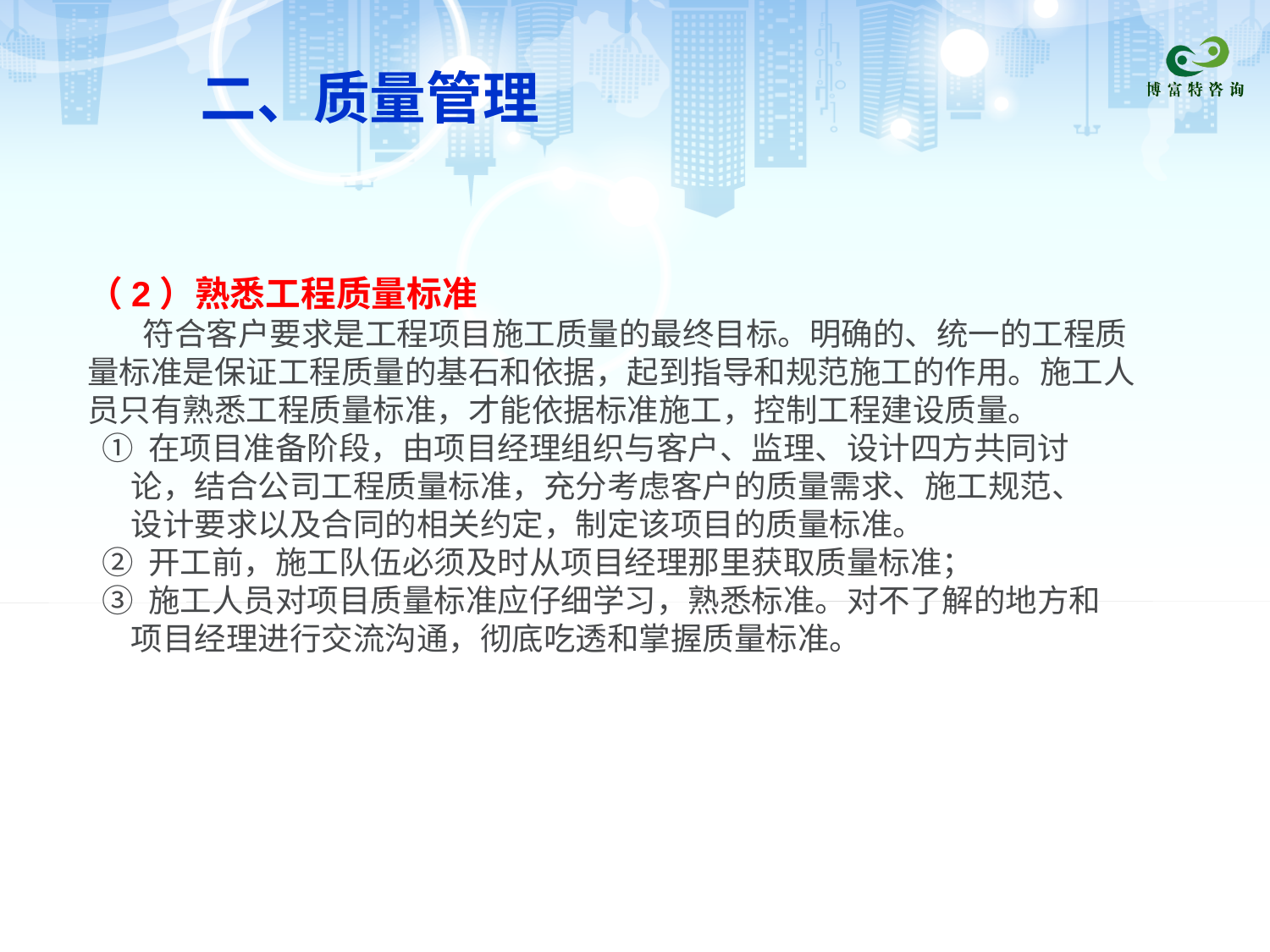

二、质量管理

（2）熟悉工程质量标准
         符合客户要求是工程项目施工质量的最终目标。明确的、统一的工程质量标准是保证工程质量的基石和依据，起到指导和规范施工的作用。施工人员只有熟悉工程质量标准，才能依据标准施工，控制工程建设质量。
  ① 在项目准备阶段，由项目经理组织与客户、监理、设计四方共同讨
     论，结合公司工程质量标准，充分考虑客户的质量需求、施工规范、
     设计要求以及合同的相关约定，制定该项目的质量标准。
  ② 开工前，施工队伍必须及时从项目经理那里获取质量标准；
  ③ 施工人员对项目质量标准应仔细学习，熟悉标准。对不了解的地方和
     项目经理进行交流沟通，彻底吃透和掌握质量标准。